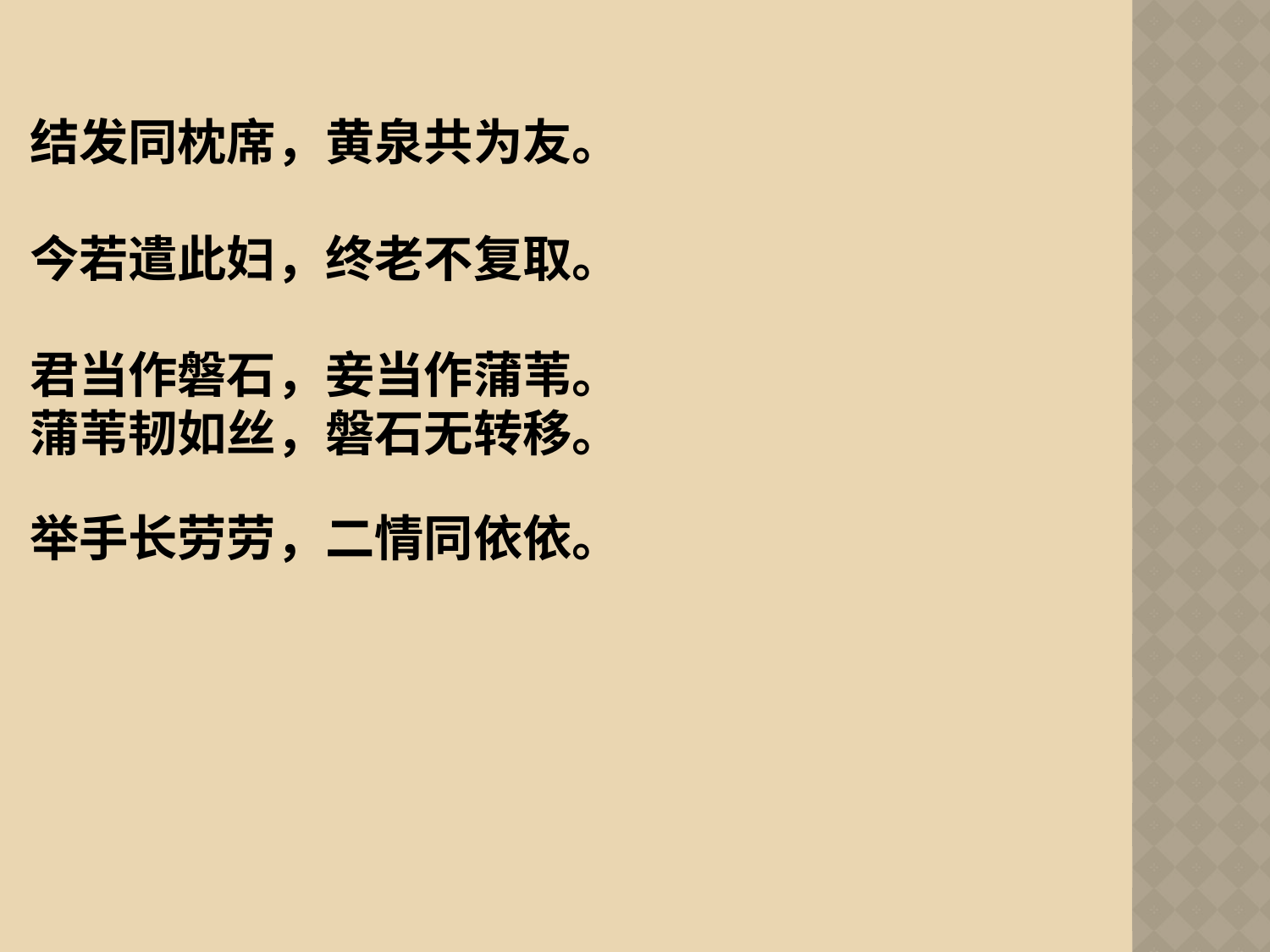

结发同枕席，黄泉共为友。
今若遣此妇，终老不复取。

君当作磐石，妾当作蒲苇。
蒲苇韧如丝，磐石无转移。
举手长劳劳，二情同依依。